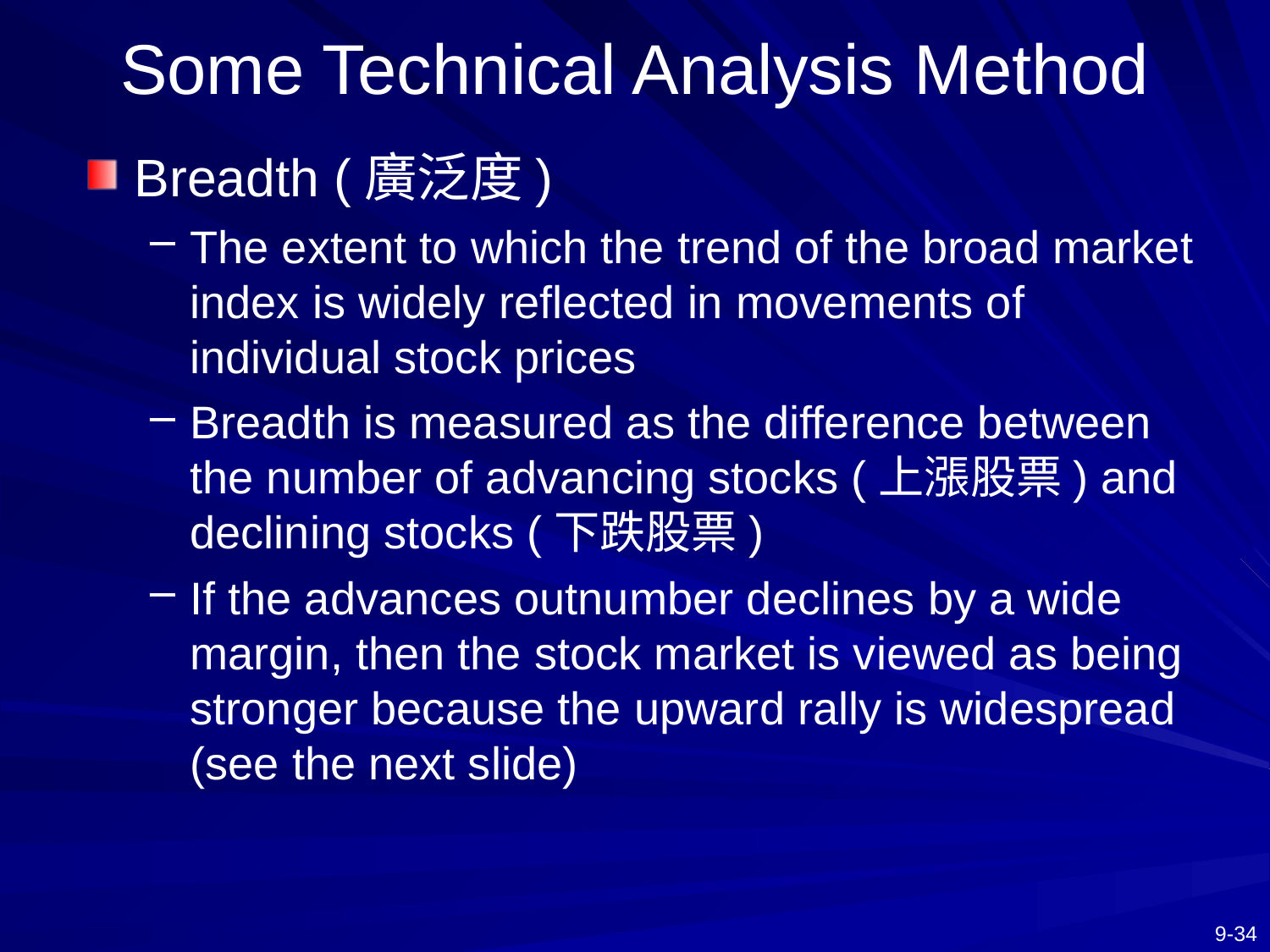

# Some Technical Analysis Method
Breadth (廣泛度)
The extent to which the trend of the broad market index is widely reflected in movements of individual stock prices
Breadth is measured as the difference between the number of advancing stocks (上漲股票) and declining stocks (下跌股票)
If the advances outnumber declines by a wide margin, then the stock market is viewed as being stronger because the upward rally is widespread (see the next slide)